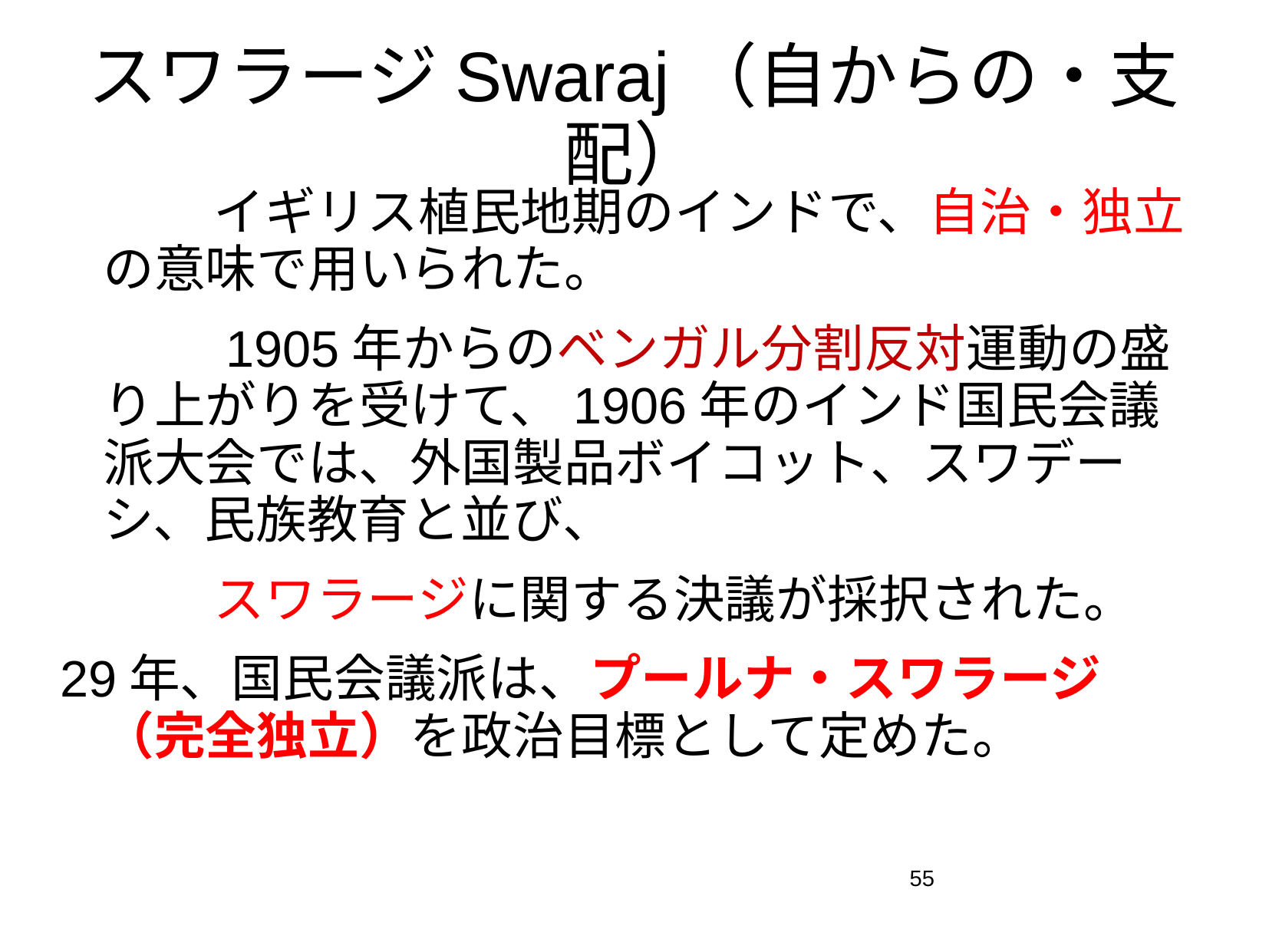

# スワラージSwaraj（自からの・支配）
　　　イギリス植民地期のインドで、自治・独立の意味で用いられた。
　　　1905年からのベンガル分割反対運動の盛り上がりを受けて、1906年のインド国民会議派大会では、外国製品ボイコット、スワデーシ、民族教育と並び、
　　　スワラージに関する決議が採択された。
29年、国民会議派は、プールナ・スワラージ（完全独立）を政治目標として定めた。
55